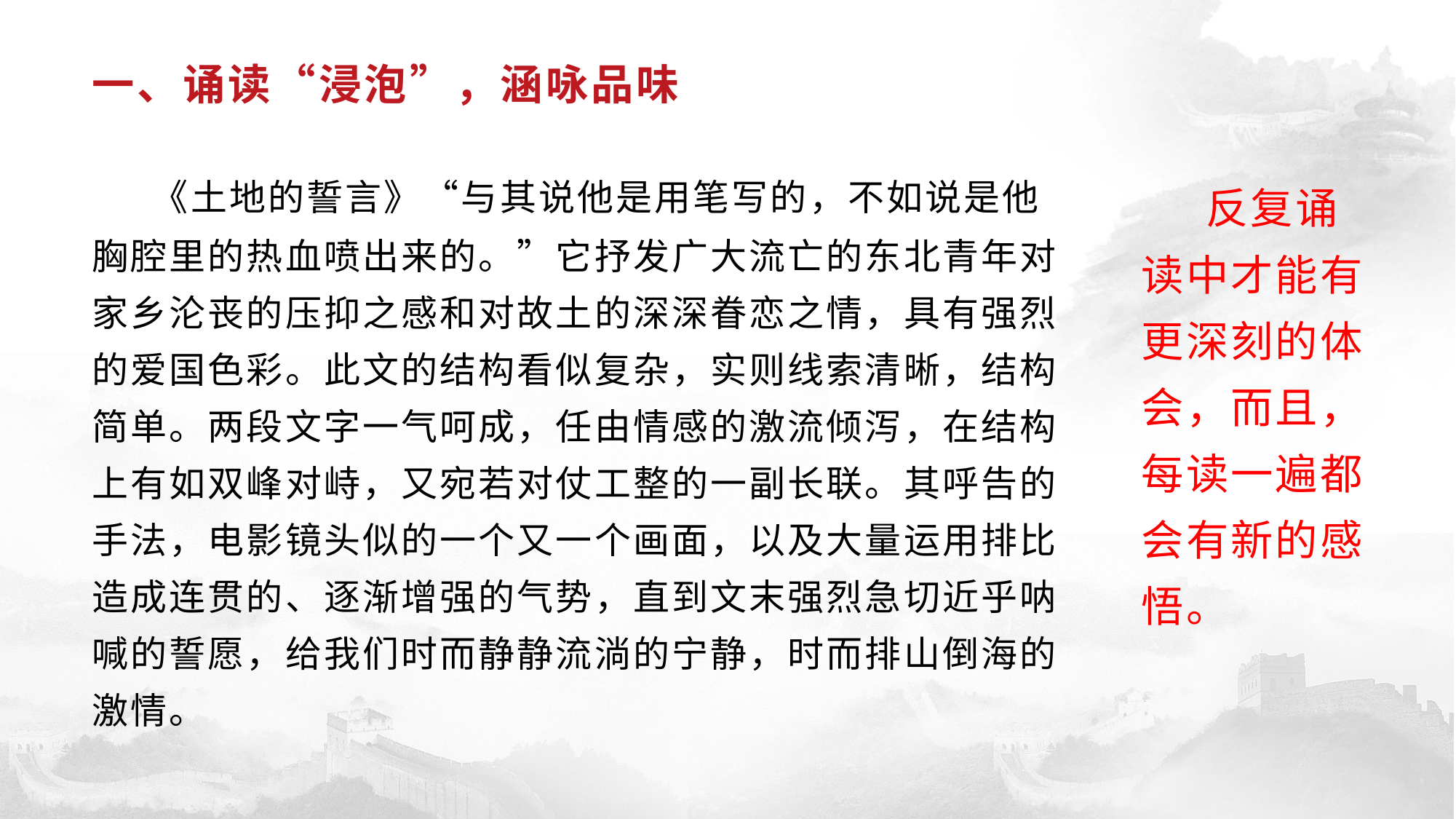

# 一、诵读“浸泡”，涵咏品味

    反复诵读中才能有更深刻的体会，而且，每读一遍都会有新的感悟。
    《土地的誓言》“与其说他是用笔写的，不如说是他胸腔里的热血喷出来的。”它抒发广大流亡的东北青年对家乡沦丧的压抑之感和对故土的深深眷恋之情，具有强烈的爱国色彩。此文的结构看似复杂，实则线索清晰，结构简单。两段文字一气呵成，任由情感的激流倾泻，在结构上有如双峰对峙，又宛若对仗工整的一副长联。其呼告的手法，电影镜头似的一个又一个画面，以及大量运用排比造成连贯的、逐渐增强的气势，直到文末强烈急切近乎呐喊的誓愿，给我们时而静静流淌的宁静，时而排山倒海的激情。